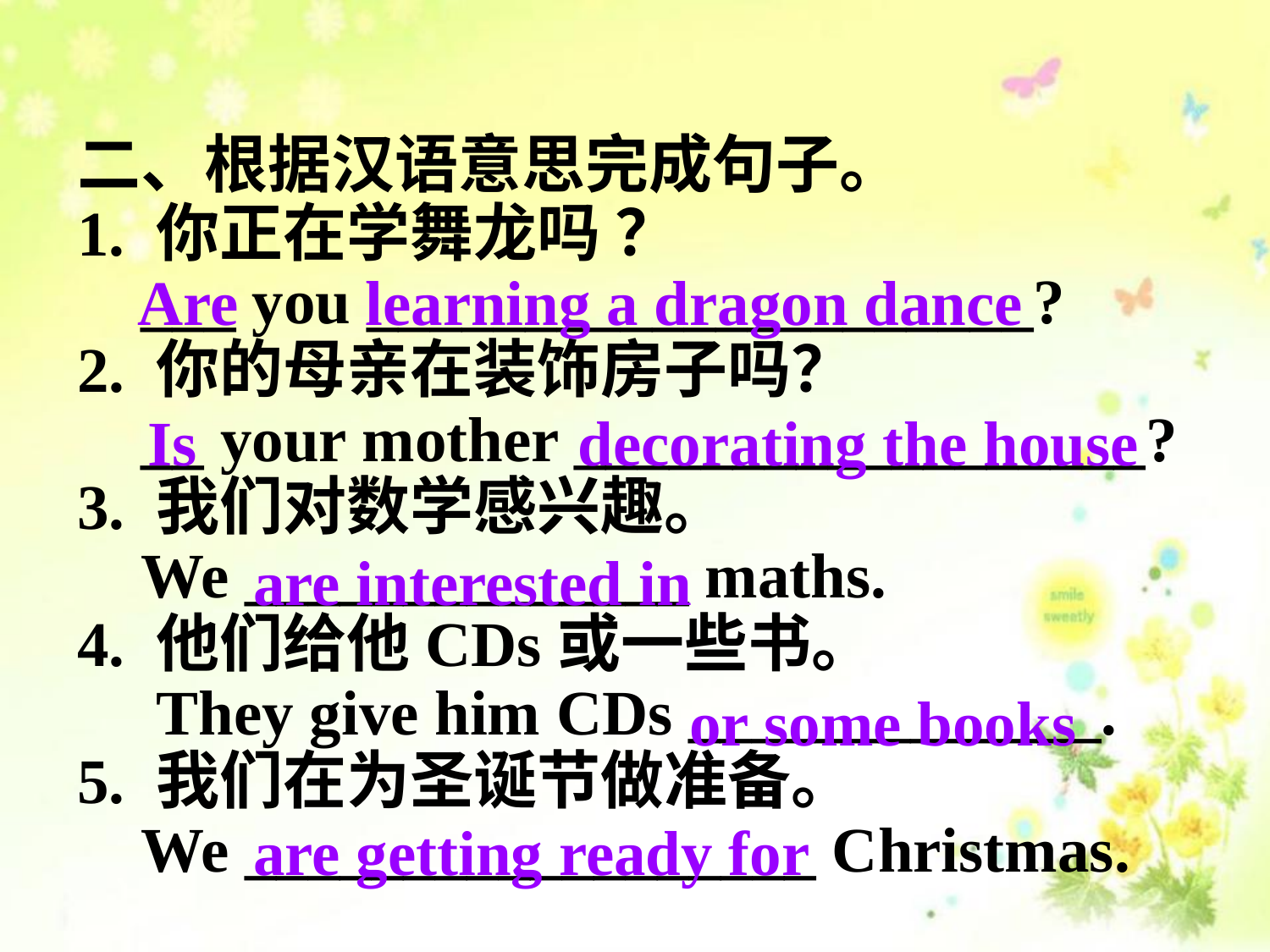

二、根据汉语意思完成句子。
1. 你正在学舞龙吗 ？
    ___ you _____________________?
2. 你的母亲在装饰房子吗？
    __ your mother __________________?
3. 我们对数学感兴趣。
    We ______________ maths.
4. 他们给他CDs或一些书。
　They give him CDs _____________.
5. 我们在为圣诞节做准备。
    We __________________ Christmas.
Are        learning a dragon dance
Is                        decorating the house
 are interested in
  or some books
 are getting ready for